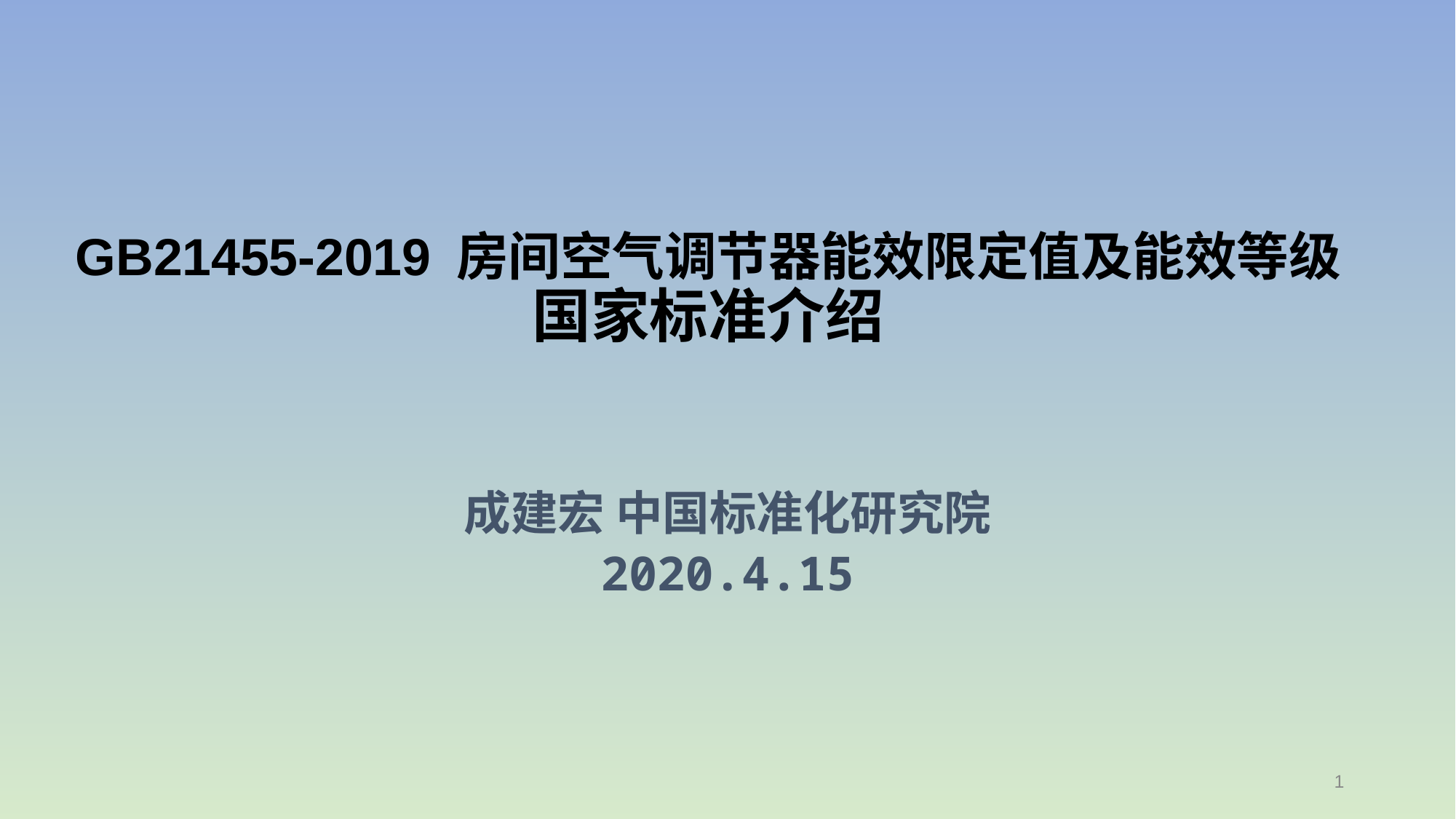

# GB21455-2019 房间空气调节器能效限定值及能效等级 国家标准介绍

成建宏 中国标准化研究院
2020.4.15
1